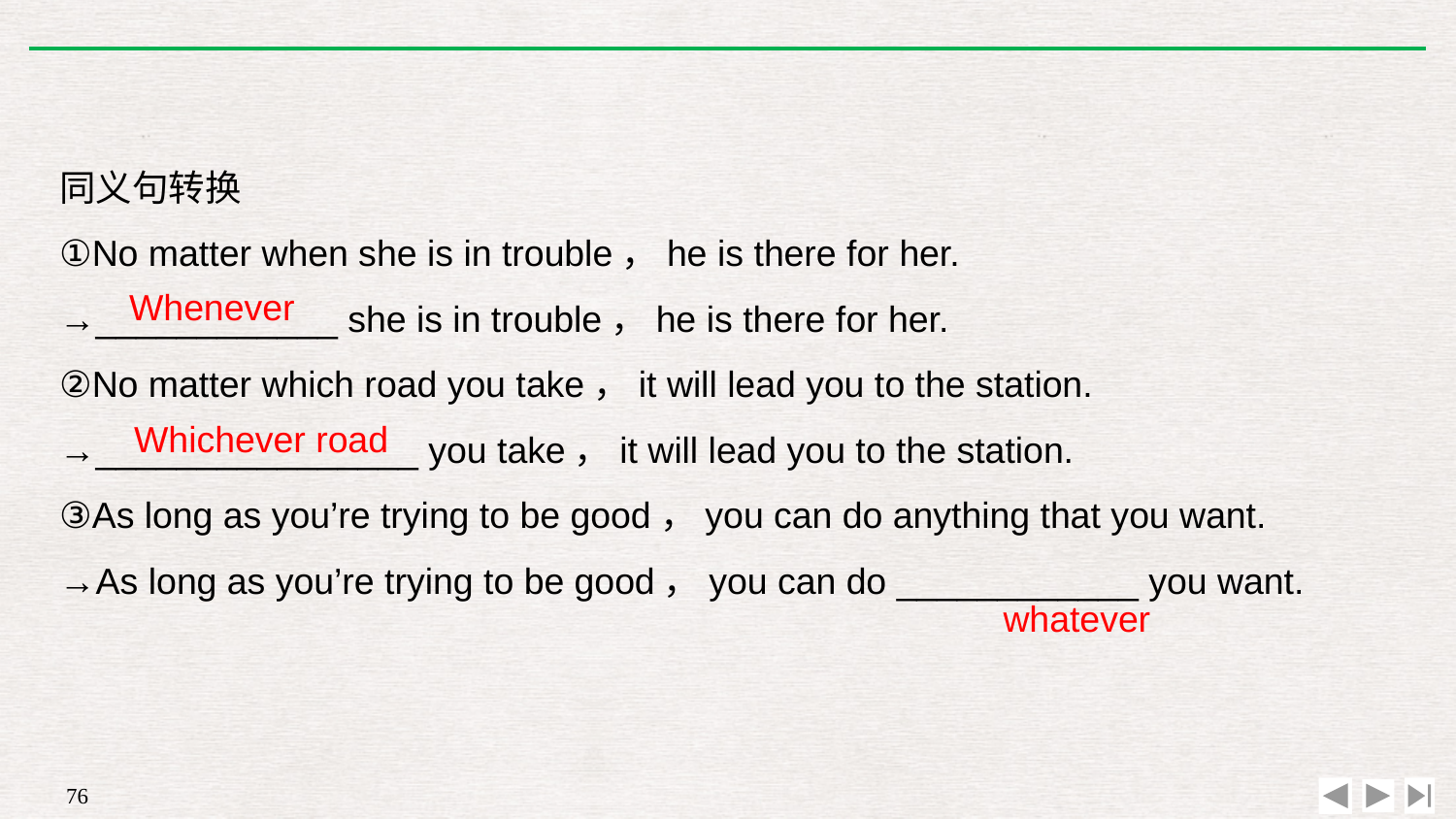

同义句转换
①No matter when she is in trouble，he is there for her.
→____________ she is in trouble，he is there for her.
②No matter which road you take，it will lead you to the station.
→________________ you take，it will lead you to the station.
③As long as you’re trying to be good，you can do anything that you want.
→As long as you’re trying to be good，you can do ____________ you want.
Whenever
Whichever road
whatever